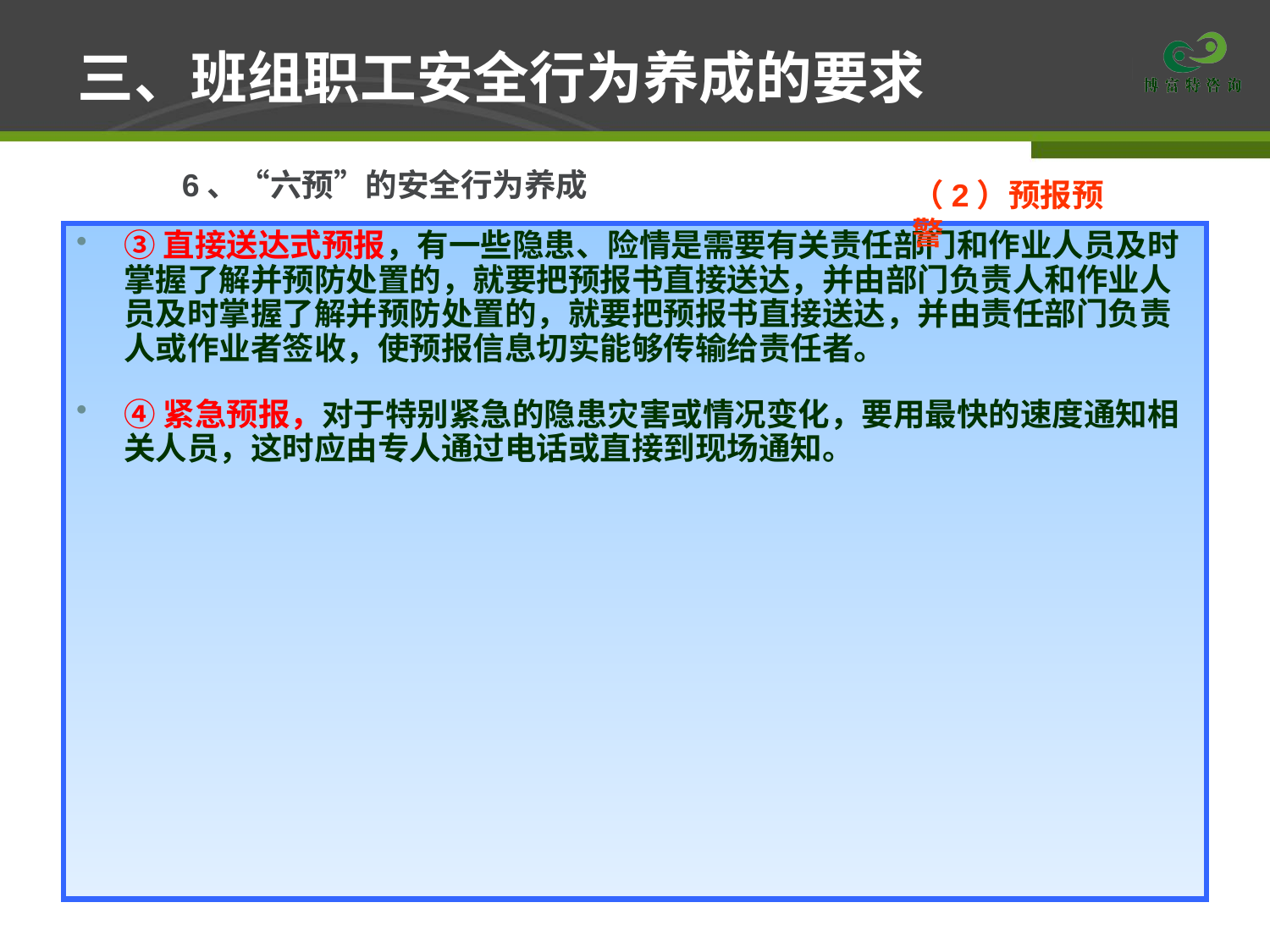

# 三、班组职工安全行为养成的要求
6、“六预”的安全行为养成
（2）预报预警
③直接送达式预报，有一些隐患、险情是需要有关责任部门和作业人员及时掌握了解并预防处置的，就要把预报书直接送达，并由部门负责人和作业人员及时掌握了解并预防处置的，就要把预报书直接送达，并由责任部门负责人或作业者签收，使预报信息切实能够传输给责任者。
④紧急预报，对于特别紧急的隐患灾害或情况变化，要用最快的速度通知相关人员，这时应由专人通过电话或直接到现场通知。

81